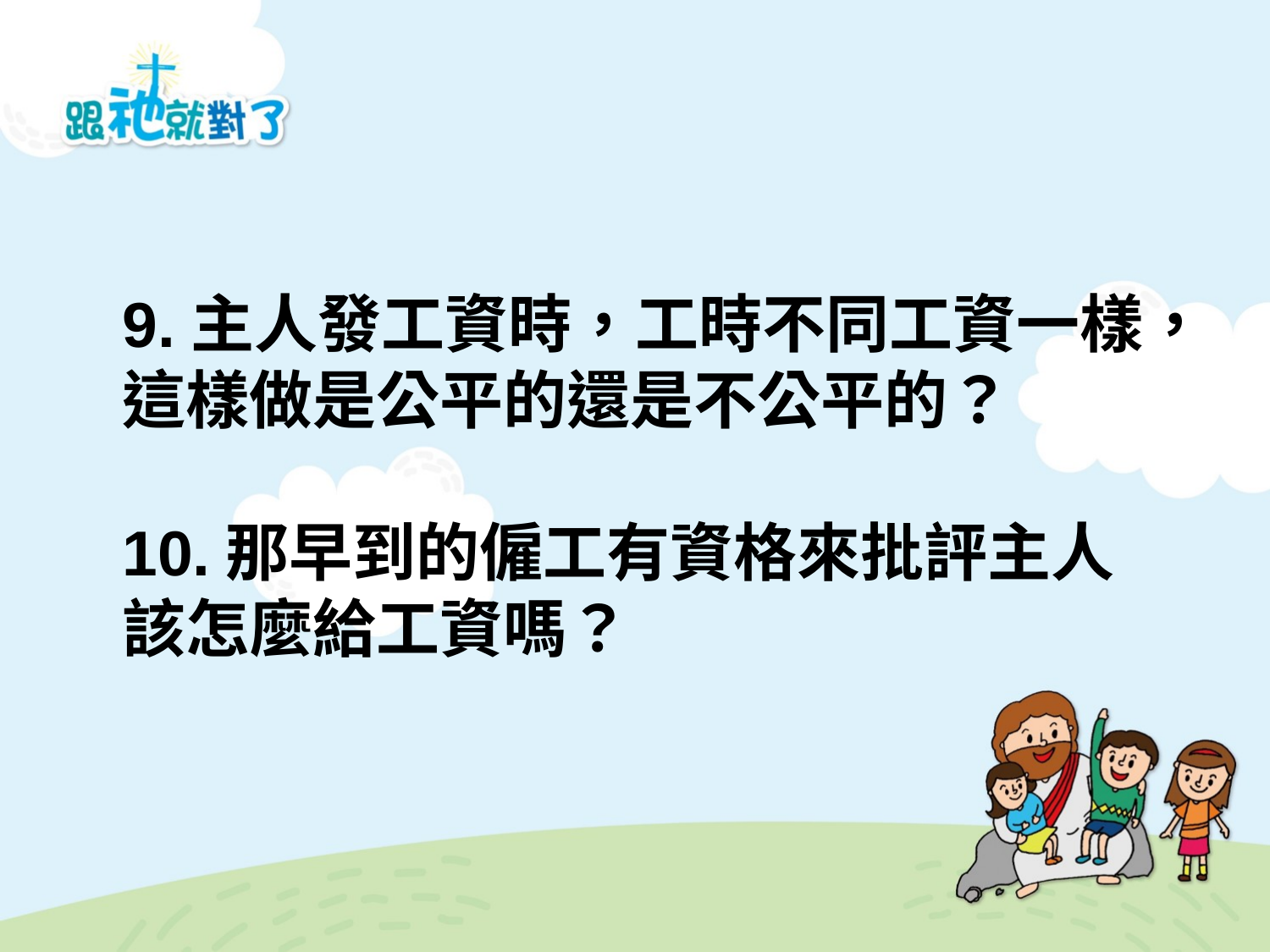

9.主人發工資時，工時不同工資一樣，這樣做是公平的還是不公平的？

10.那早到的僱工有資格來批評主人該怎麼給工資嗎？